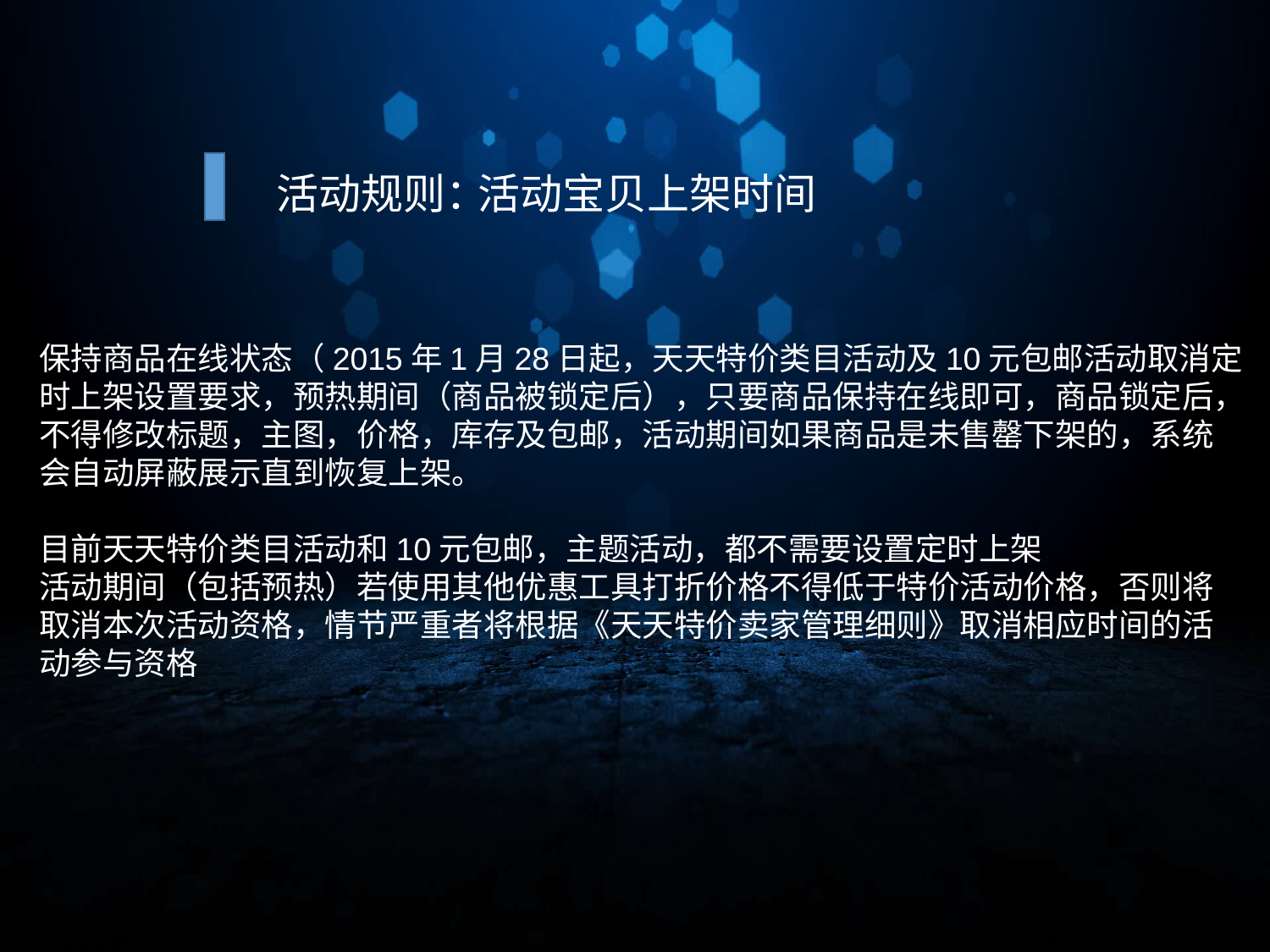

活动宝贝上架时间
活动规则：

保持商品在线状态（2015年1月28日起，天天特价类目活动及10元包邮活动取消定时上架设置要求，预热期间（商品被锁定后），只要商品保持在线即可，商品锁定后，不得修改标题，主图，价格，库存及包邮，活动期间如果商品是未售罄下架的，系统会自动屏蔽展示直到恢复上架。

目前天天特价类目活动和10元包邮，主题活动，都不需要设置定时上架
活动期间（包括预热）若使用其他优惠工具打折价格不得低于特价活动价格，否则将取消本次活动资格，情节严重者将根据《天天特价卖家管理细则》取消相应时间的活动参与资格